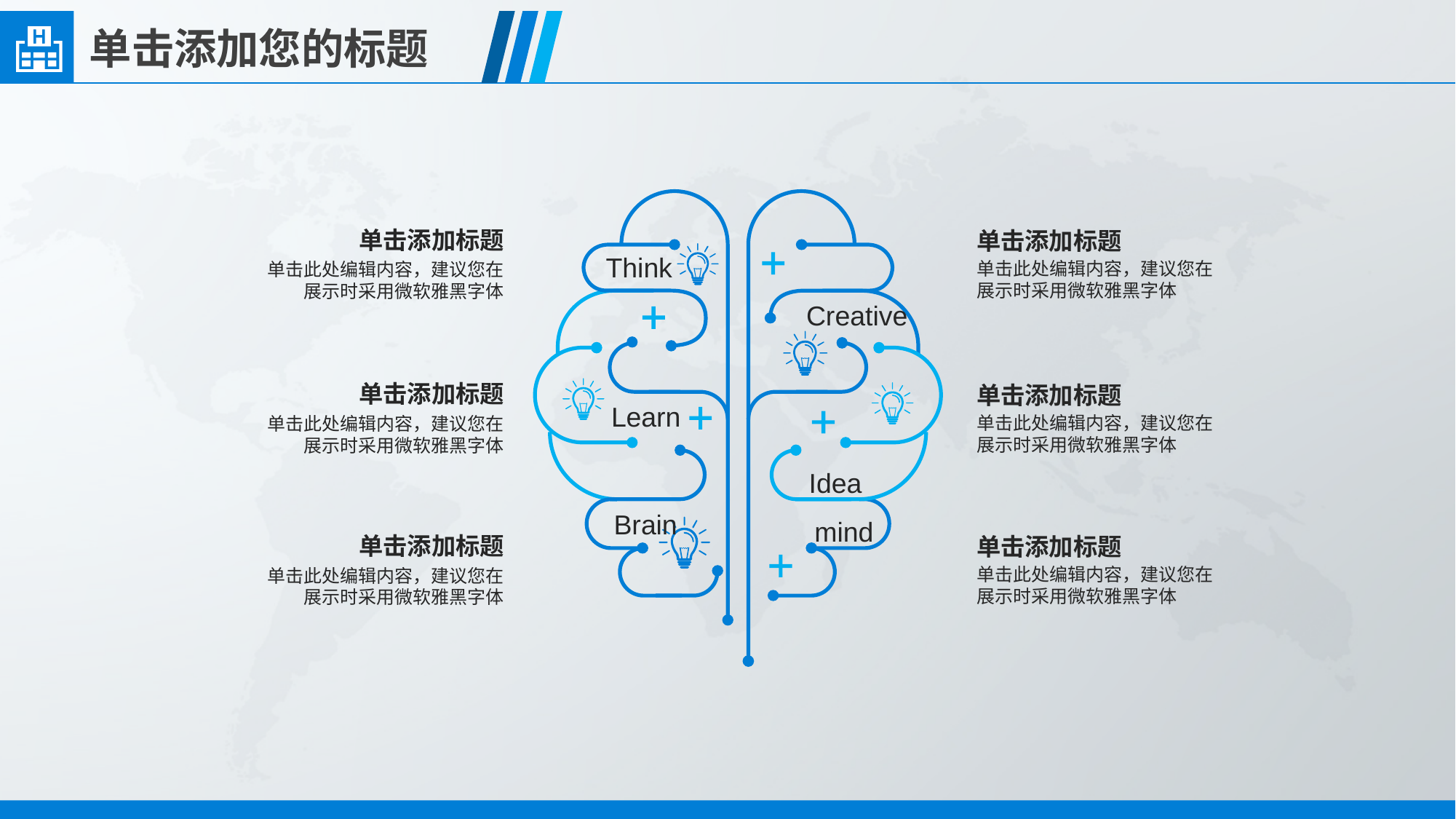

单击添加标题
单击添加标题

Think

单击此处编辑内容，建议您在展示时采用微软雅黑字体

单击此处编辑内容，建议您在展示时采用微软雅黑字体

Creative

单击添加标题
单击添加标题

Learn

单击此处编辑内容，建议您在展示时采用微软雅黑字体

单击此处编辑内容，建议您在展示时采用微软雅黑字体

Idea

Brain
mind

单击添加标题

单击添加标题

单击此处编辑内容，建议您在展示时采用微软雅黑字体

单击此处编辑内容，建议您在展示时采用微软雅黑字体